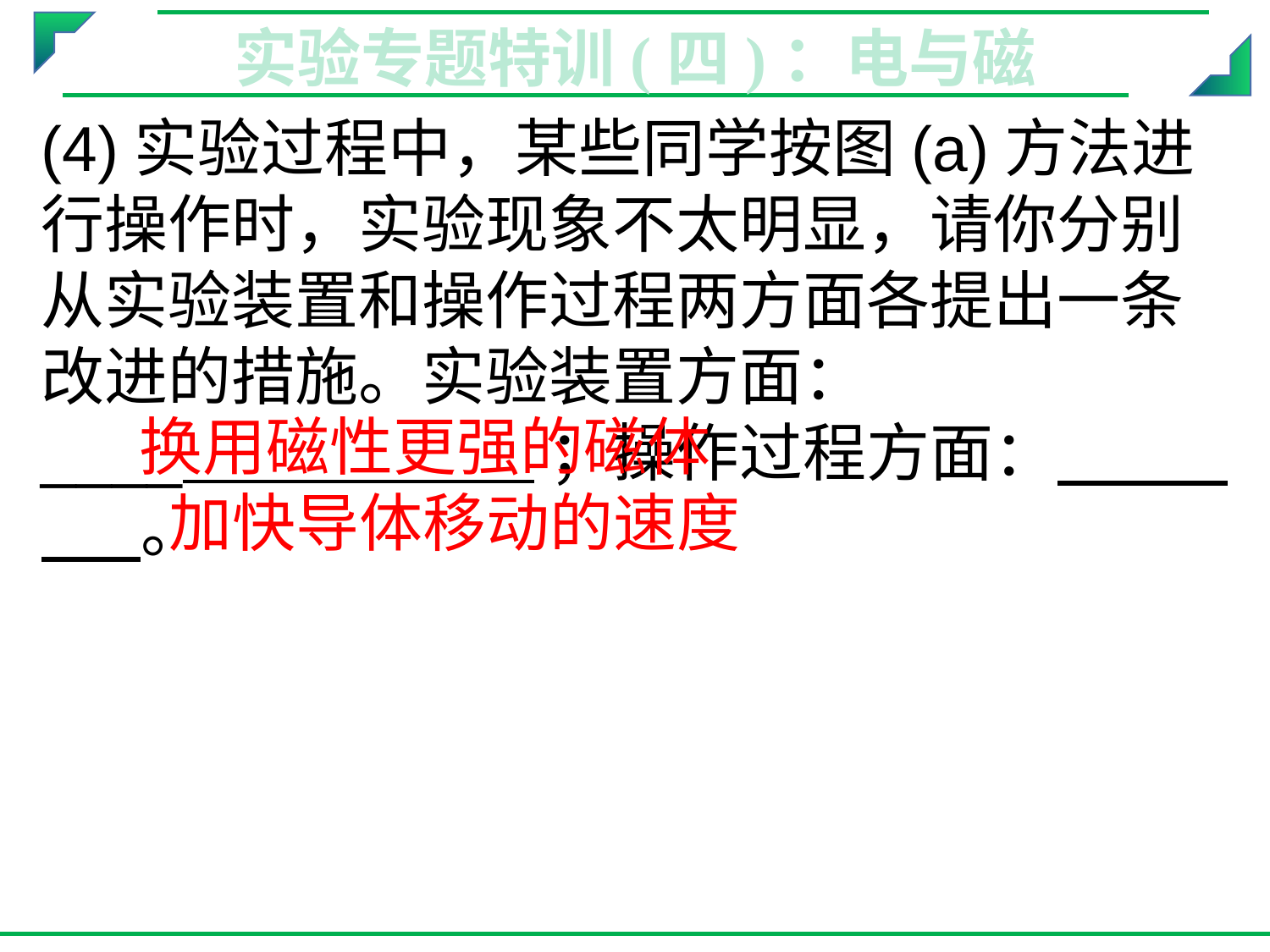

实验专题特训(四)：电与磁
(4)实验过程中，某些同学按图(a)方法进行操作时，实验现象不太明显，请你分别从实验装置和操作过程两方面各提出一条改进的措施。实验装置方面：
____                    ；操作过程方面：                    。
换用磁性更强的磁体
加快导体移动的速度